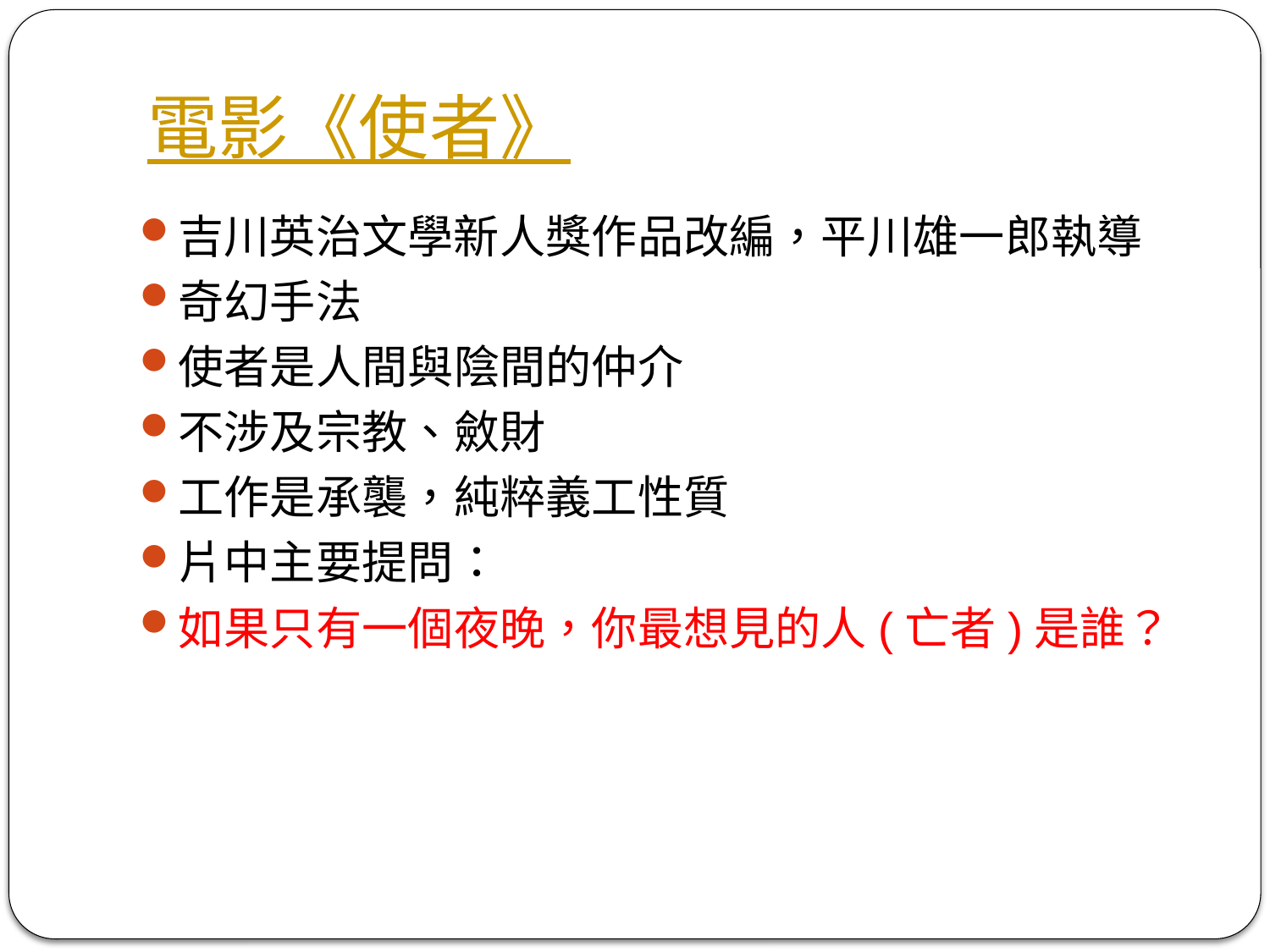

# 電影《使者》
吉川英治文學新人獎作品改編，平川雄一郎執導
奇幻手法
使者是人間與陰間的仲介
不涉及宗教、斂財
工作是承襲，純粹義工性質
片中主要提問：
如果只有一個夜晚，你最想見的人(亡者)是誰？